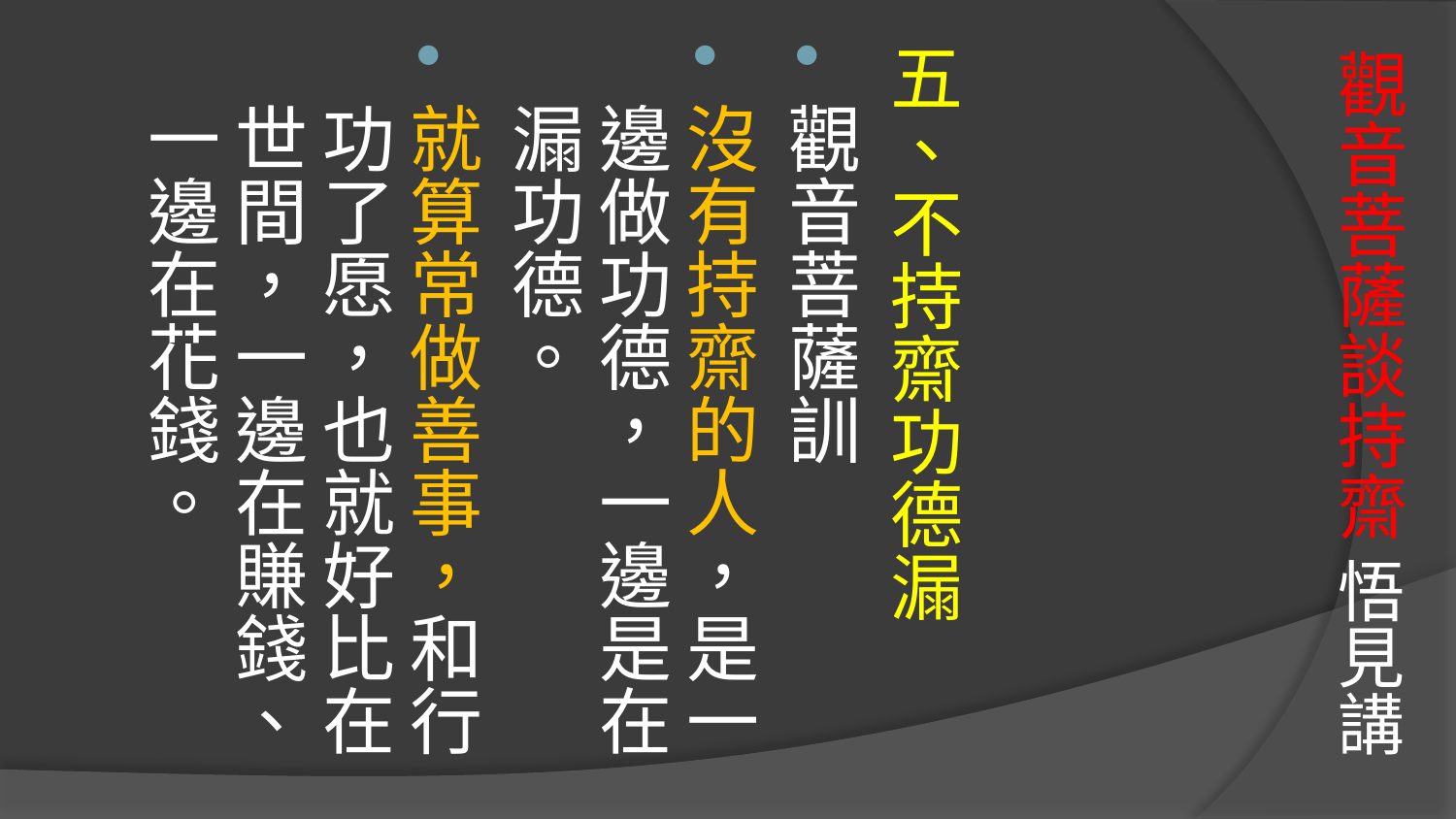

# 觀音菩薩談持齋 悟見講
五、不持齋功德漏
觀音菩薩訓
沒有持齋的人，是一邊做功德，一邊是在漏功德。
就算常做善事，和行功了愿，也就好比在世間，一邊在賺錢、一邊在花錢。